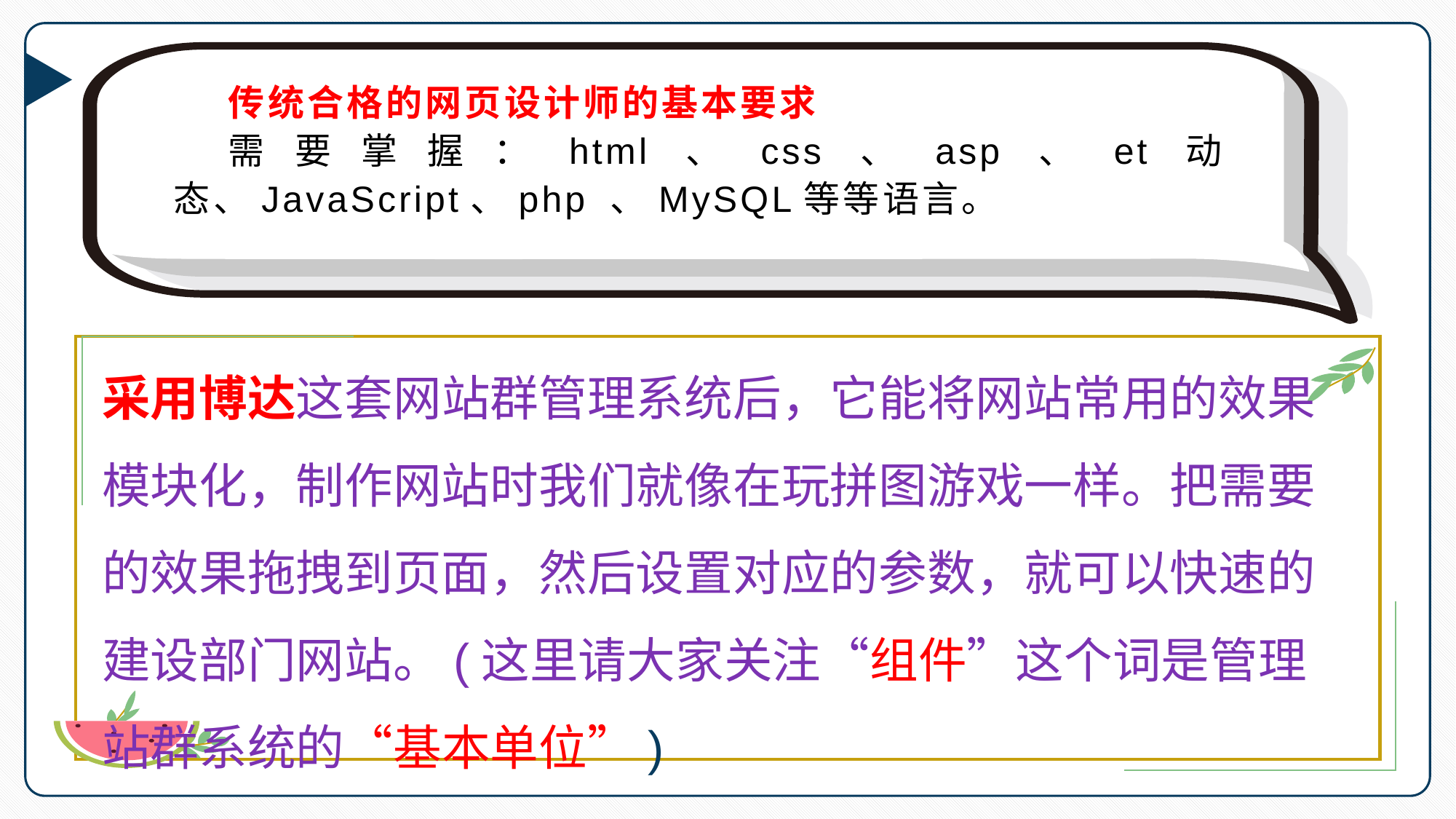

传统合格的网页设计师的基本要求
需要掌握：html、css、asp、et动态、JavaScript、php 、MySQL等等语言。

采用博达这套网站群管理系统后，它能将网站常用的效果模块化，制作网站时我们就像在玩拼图游戏一样。把需要的效果拖拽到页面，然后设置对应的参数，就可以快速的建设部门网站。(这里请大家关注“组件”这个词是管理站群系统的“基本单位”)